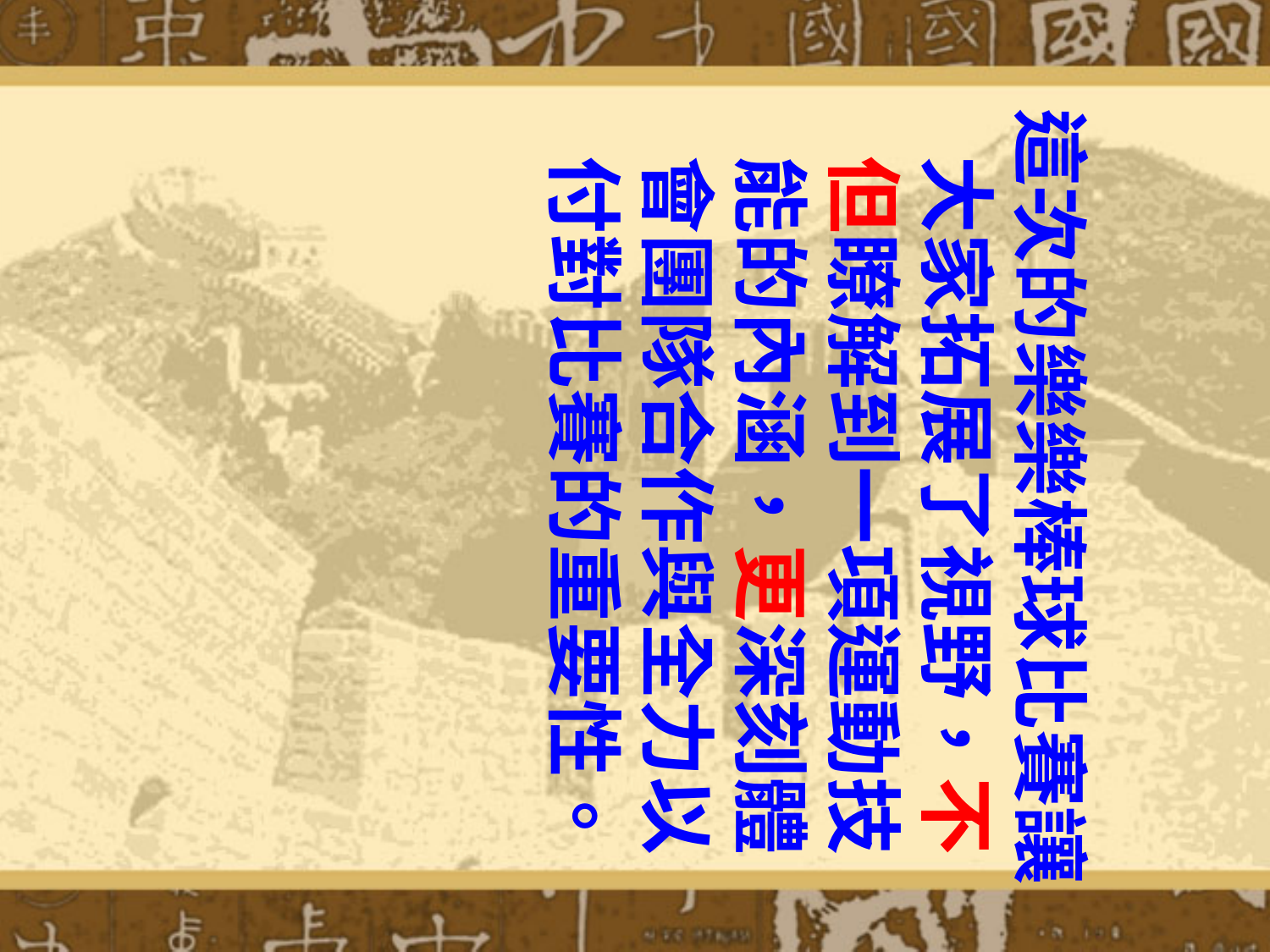

這次的樂樂棒球比賽讓大家拓展了視野，不但瞭解到一項運動技能的內涵，更深刻體會團隊合作與全力以付對比賽的重要性。